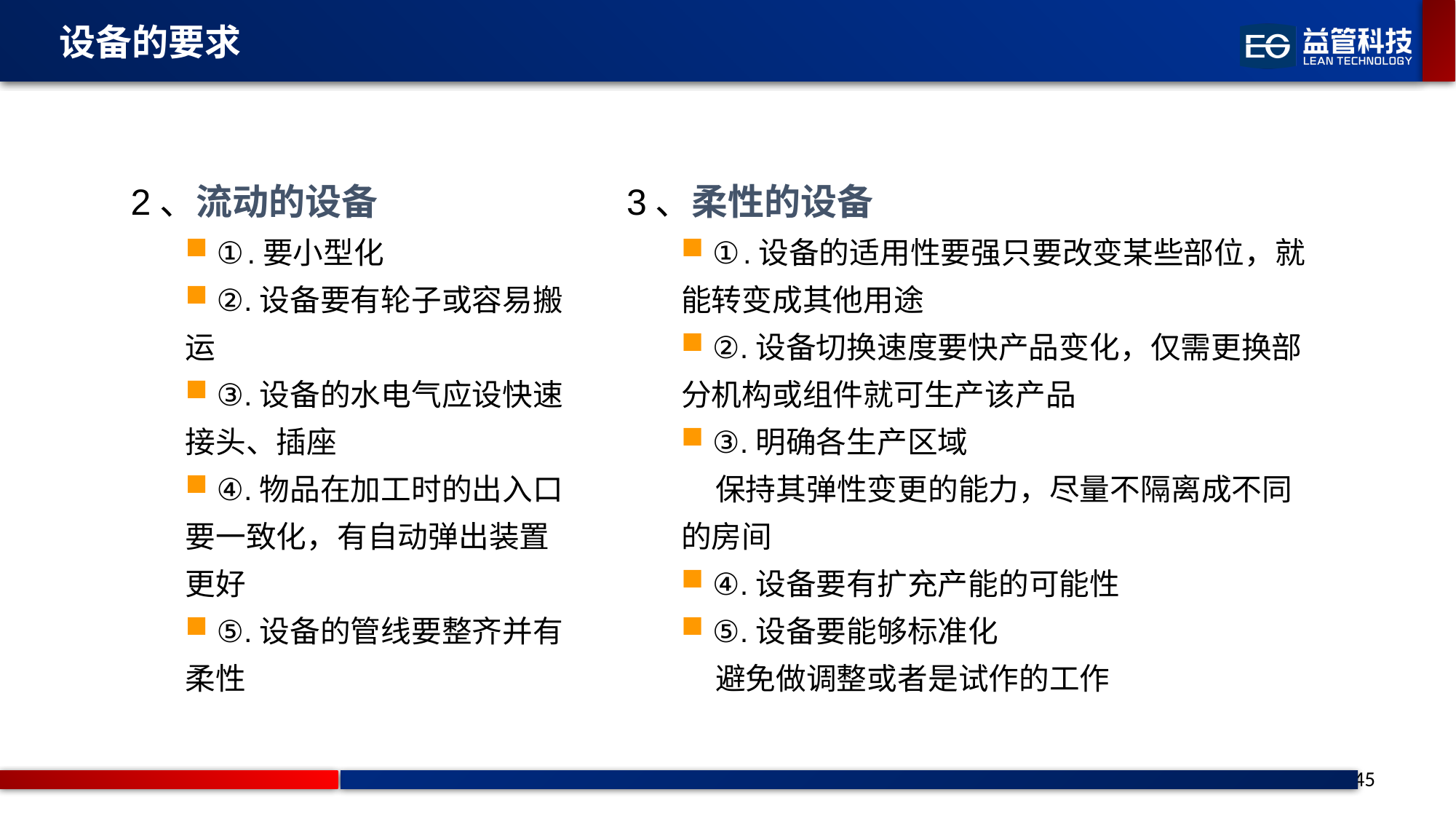

设备的要求
2、流动的设备
 ①.要小型化
 ②.设备要有轮子或容易搬运
 ③.设备的水电气应设快速接头、插座
 ④.物品在加工时的出入口要一致化，有自动弹出装置更好
 ⑤.设备的管线要整齐并有柔性
3、柔性的设备
 ①.设备的适用性要强只要改变某些部位，就能转变成其他用途
 ②.设备切换速度要快产品变化，仅需更换部分机构或组件就可生产该产品
 ③.明确各生产区域
    保持其弹性变更的能力，尽量不隔离成不同的房间
 ④.设备要有扩充产能的可能性
 ⑤.设备要能够标准化
    避免做调整或者是试作的工作